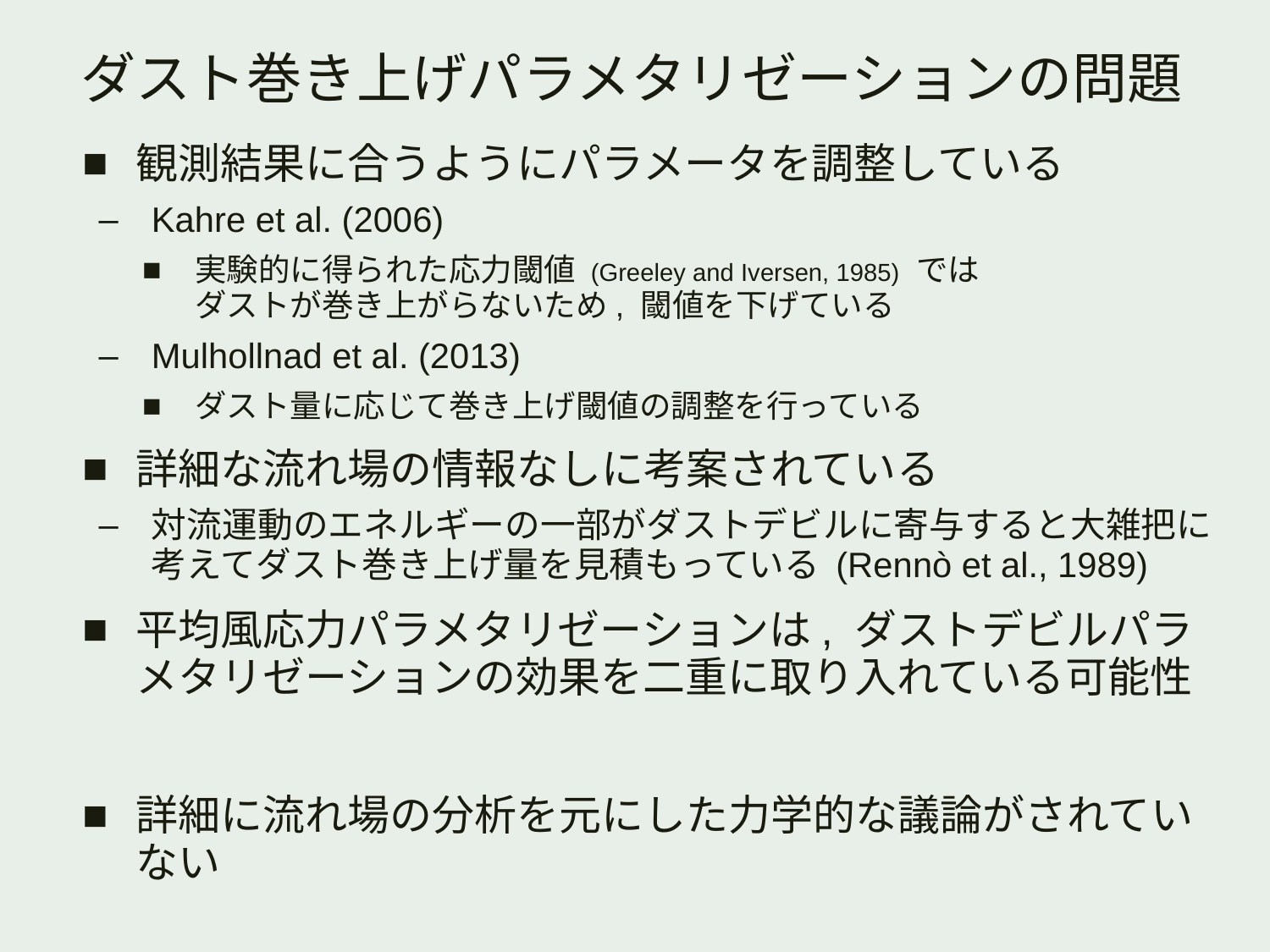

# ダスト巻き上げパラメタリゼーションの問題
観測結果に合うようにパラメータを調整している
Kahre et al. (2006)
実験的に得られた応力閾値 (Greeley and Iversen, 1985) では
ダストが巻き上がらないため, 閾値を下げている
Mulhollnad et al. (2013)
ダスト量に応じて巻き上げ閾値の調整を行っている
詳細な流れ場の情報なしに考案されている
対流運動のエネルギーの一部がダストデビルに寄与すると大雑把に考えてダスト巻き上げ量を見積もっている (Rennò et al., 1989)
平均風応力パラメタリゼーションは, ダストデビルパラメタリゼーションの効果を二重に取り入れている可能性

詳細に流れ場の分析を元にした力学的な議論がされていない